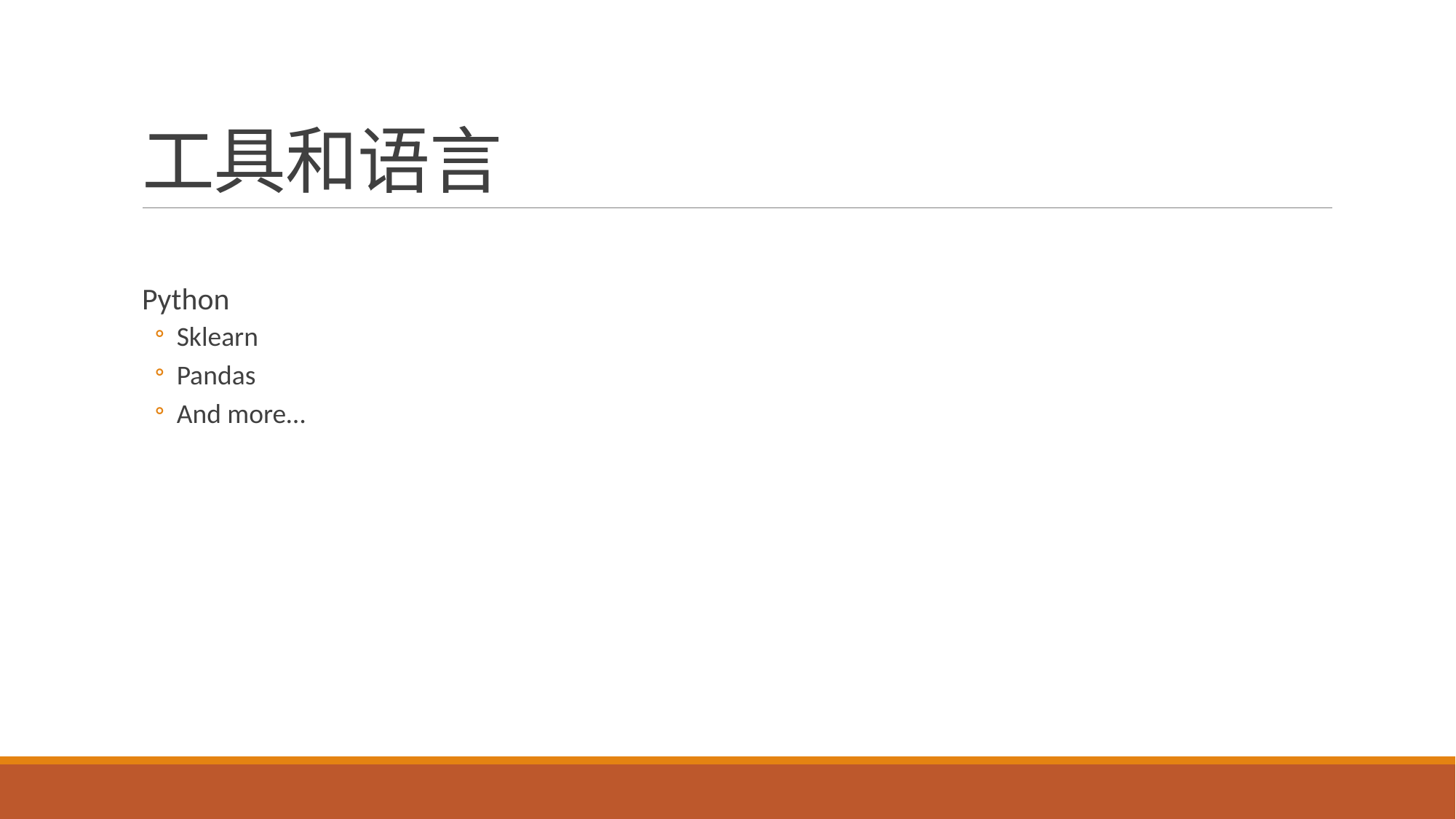

# 工具和语言

Python
Sklearn
Pandas
And more…